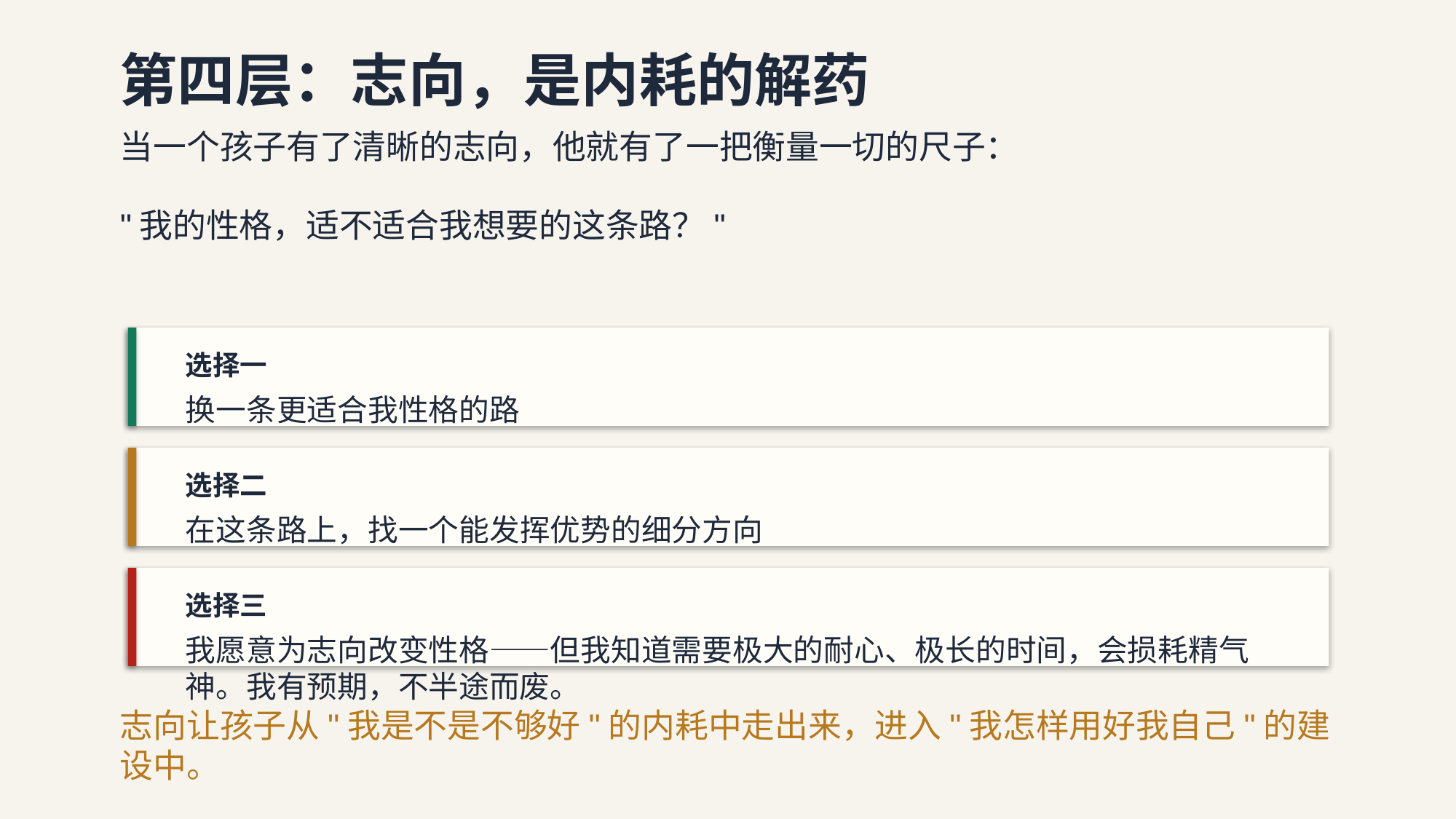

第四层：志向，是内耗的解药
当一个孩子有了清晰的志向，他就有了一把衡量一切的尺子：
"我的性格，适不适合我想要的这条路？"

选择一
换一条更适合我性格的路

选择二
在这条路上，找一个能发挥优势的细分方向

选择三
我愿意为志向改变性格——但我知道需要极大的耐心、极长的时间，会损耗精气神。我有预期，不半途而废。
志向让孩子从"我是不是不够好"的内耗中走出来，进入"我怎样用好我自己"的建设中。